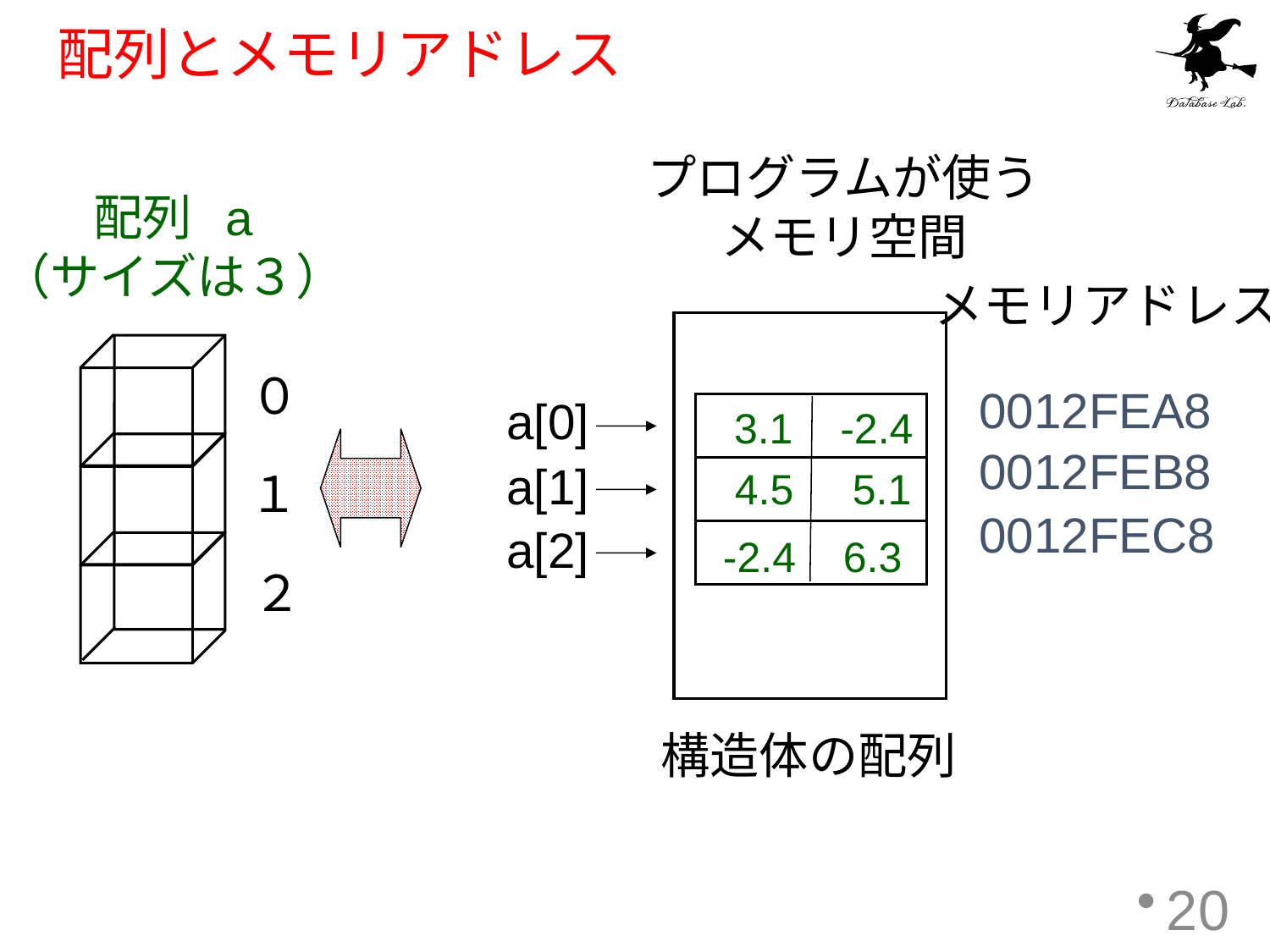

# 配列とメモリアドレス

プログラムが使う
メモリ空間
配列  a
（サイズは３）
メモリアドレス

０
0012FEA8
a[0]

3.1    -2.4

0012FEB8
a[1]
１
4.5     5.1

0012FEC8
a[2]

-2.4    6.3

２

構造体の配列
20